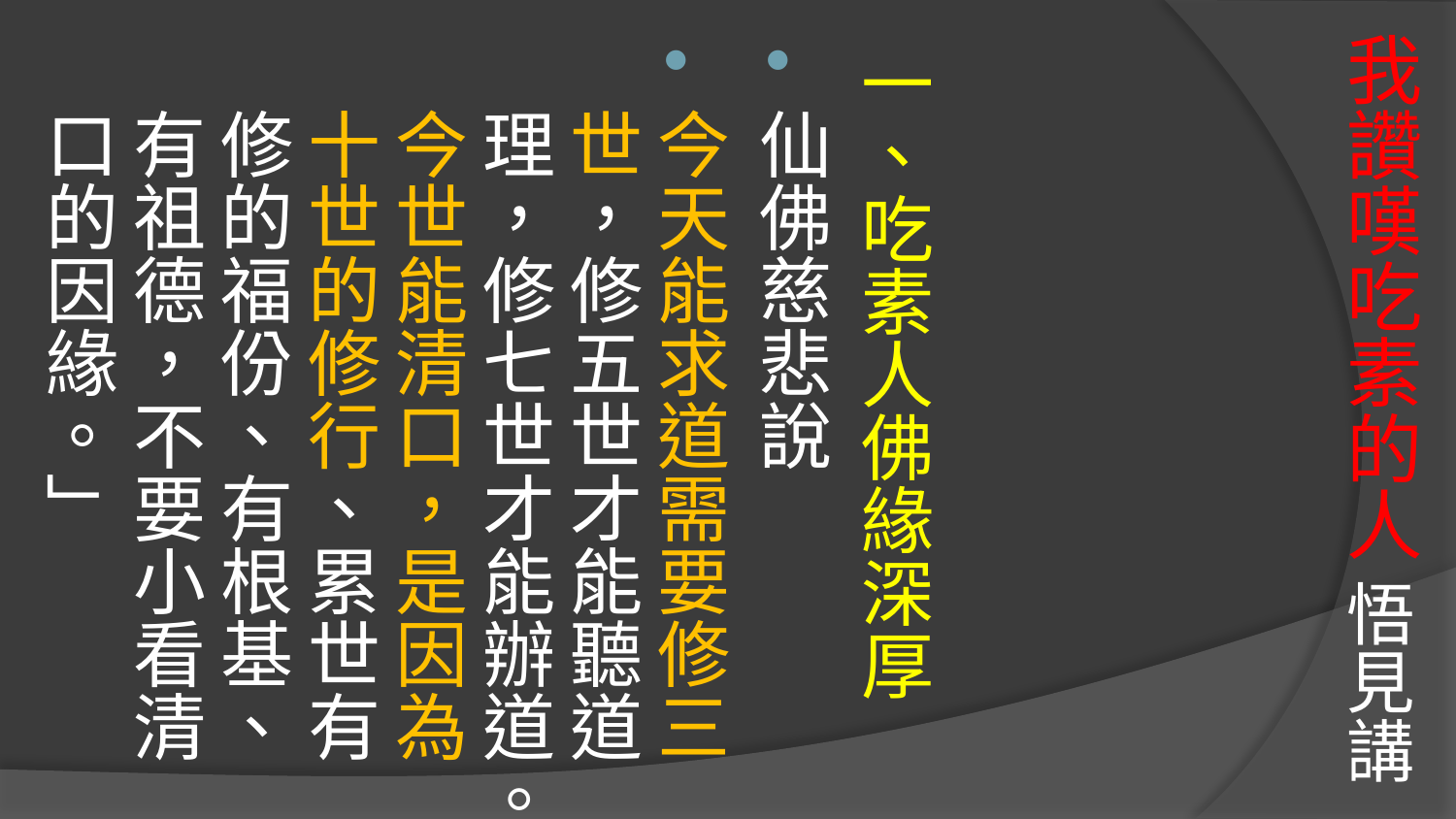

# 我讚嘆吃素的人 悟見講
一、吃素人佛緣深厚
仙佛慈悲說
今天能求道需要修三世，修五世才能聽道理，修七世才能辦道。今世能清口，是因為十世的修行、累世有修的福份、有根基、有祖德，不要小看清口的因緣。」